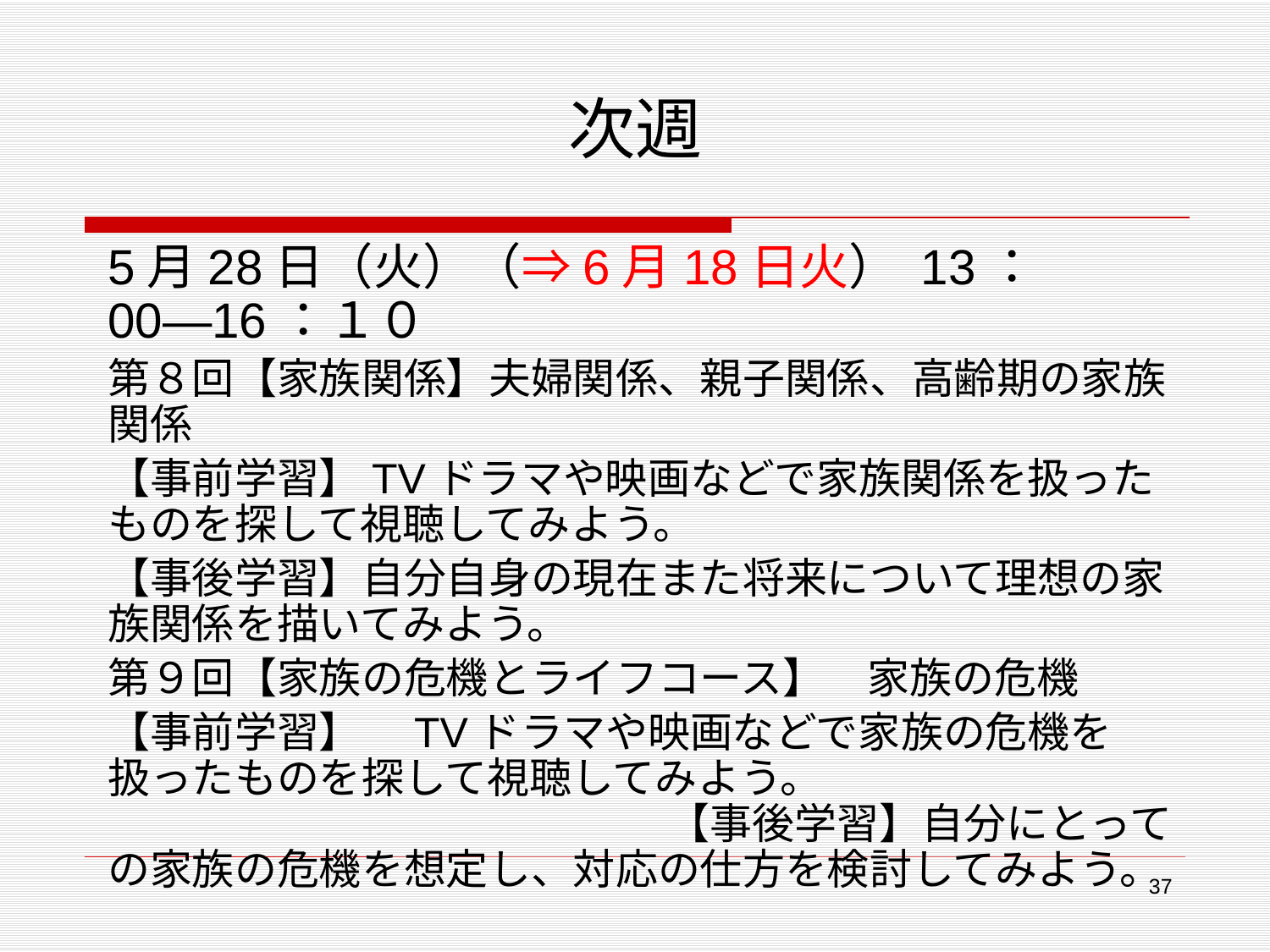

# 次週
5月28日（火）（⇒6月18日火） 13：00―16：１０
第８回【家族関係】夫婦関係、親子関係、高齢期の家族関係
【事前学習】TVドラマや映画などで家族関係を扱ったものを探して視聴してみよう。
【事後学習】自分自身の現在また将来について理想の家族関係を描いてみよう。
第９回【家族の危機とライフコース】　家族の危機
【事前学習】　TVドラマや映画などで家族の危機を扱ったものを探して視聴してみよう。　　　　　　　　　　　　　　　　　　　　　 【事後学習】自分にとっての家族の危機を想定し、対応の仕方を検討してみよう。

37